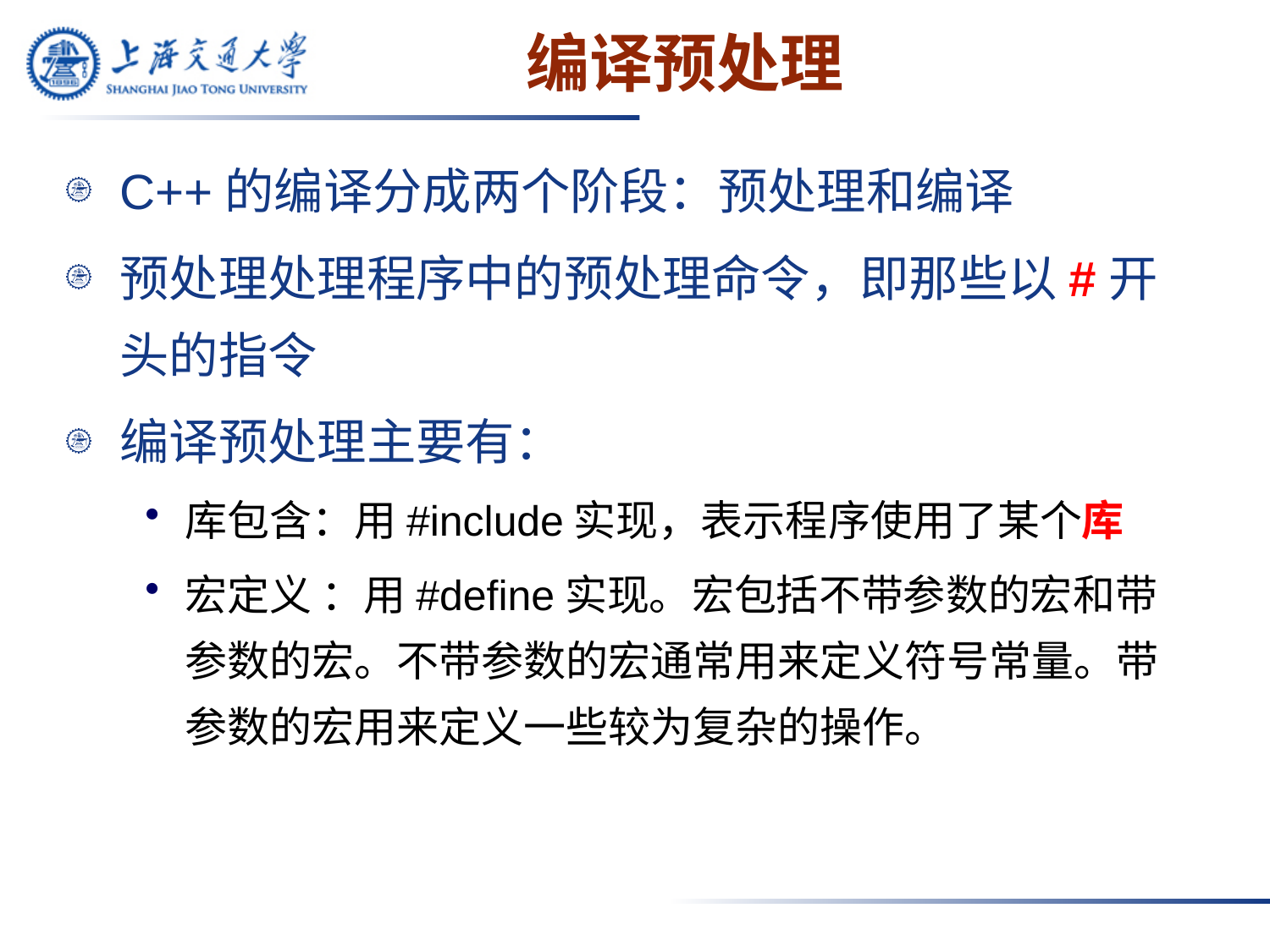

# 编译预处理
C++的编译分成两个阶段：预处理和编译
预处理处理程序中的预处理命令，即那些以#开头的指令
编译预处理主要有：
库包含：用#include实现，表示程序使用了某个库
宏定义 ：用#define实现。宏包括不带参数的宏和带参数的宏。不带参数的宏通常用来定义符号常量。带参数的宏用来定义一些较为复杂的操作。